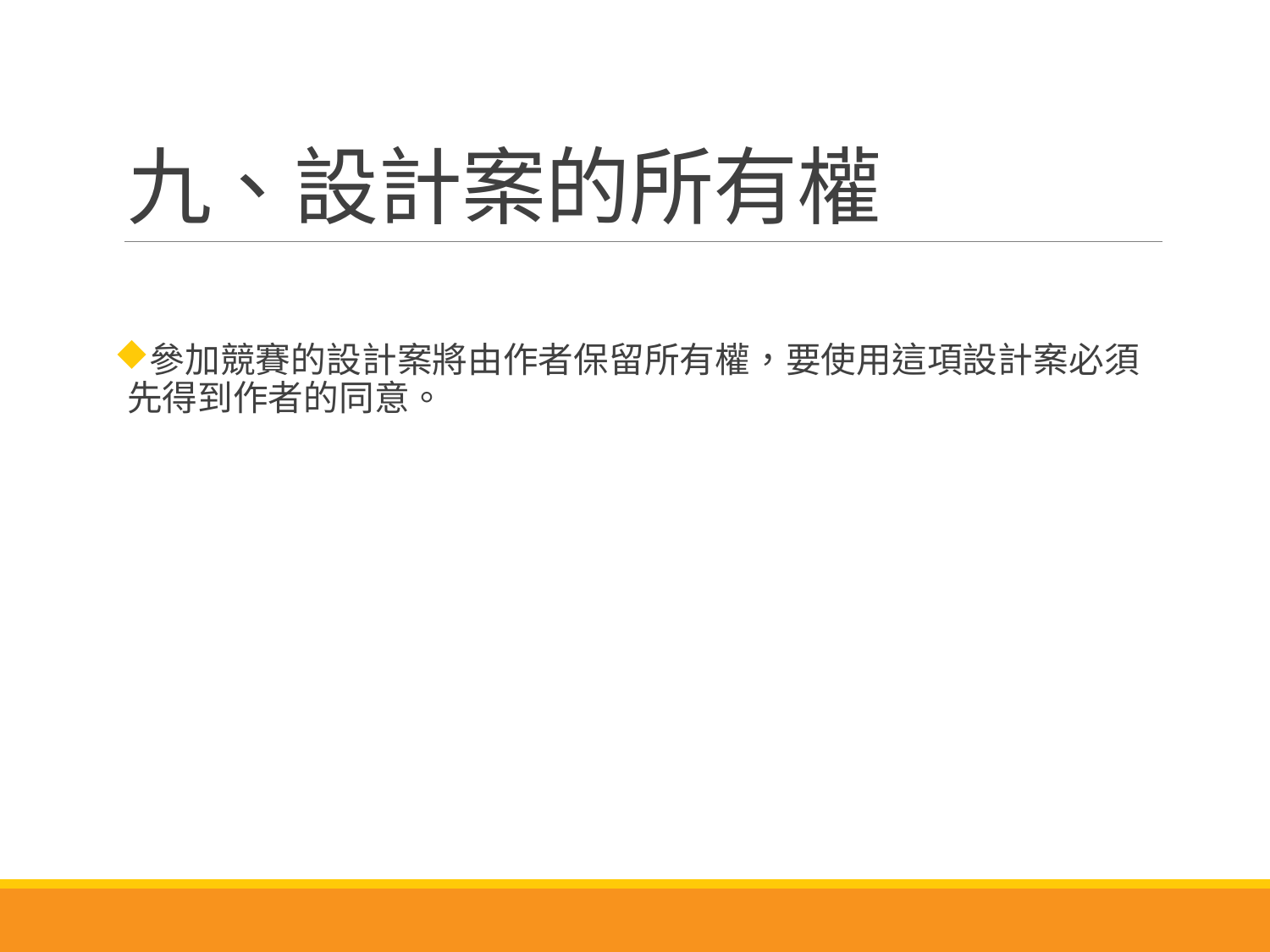

# 九、設計案的所有權
參加競賽的設計案將由作者保留所有權，要使用這項設計案必須先得到作者的同意。